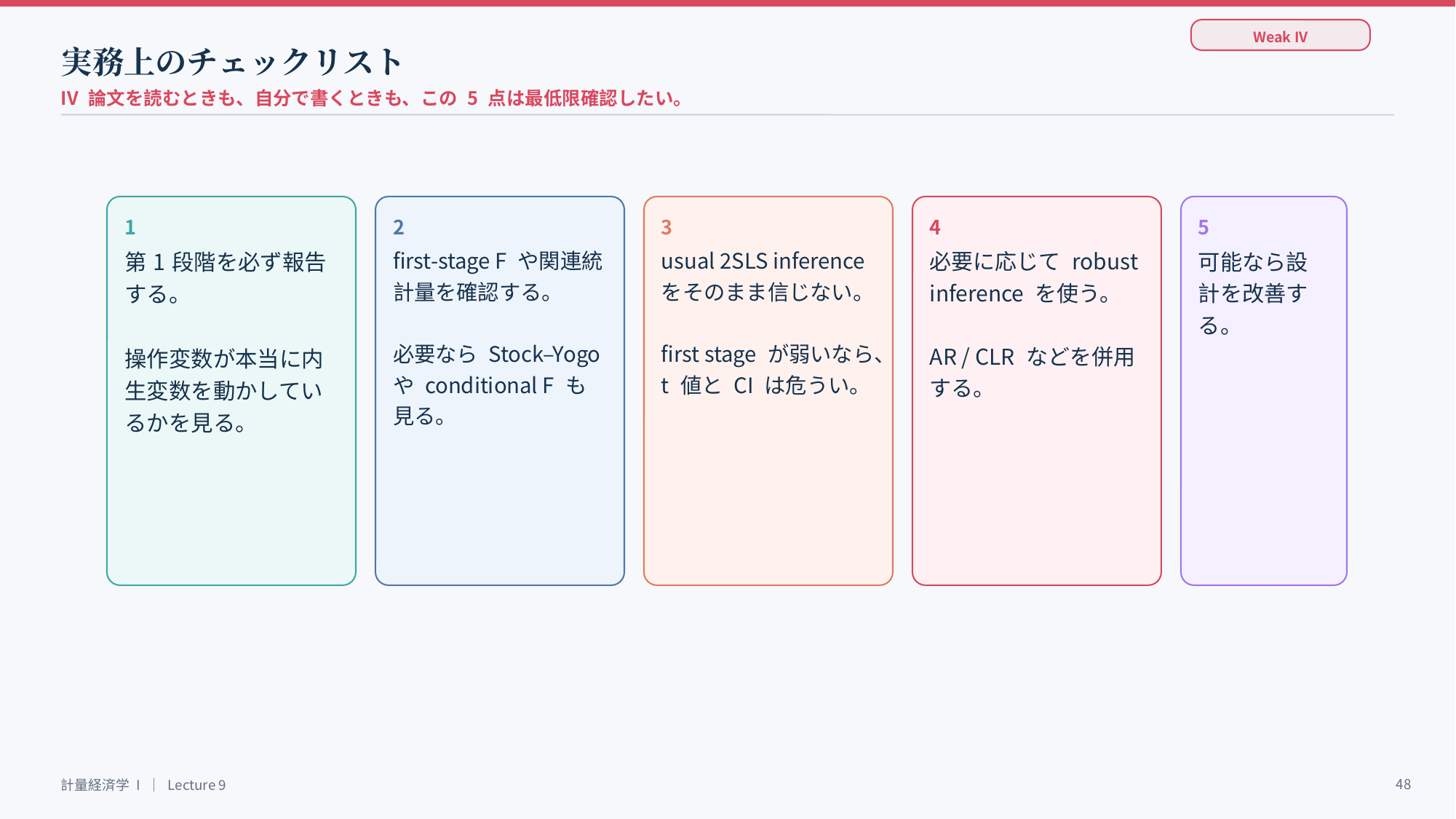

Weak IV
実務上のチェックリスト
IV 論文を読むときも、自分で書くときも、この 5 点は最低限確認したい。

1
2
3
4
5
第1段階を必ず報告する。

操作変数が本当に内生変数を動かしているかを見る。
first-stage F や関連統計量を確認する。

必要なら Stock–Yogo や conditional F も見る。
usual 2SLS inference をそのまま信じない。

first stage が弱いなら、t 値と CI は危うい。
必要に応じて robust inference を使う。

AR / CLR などを併用する。
可能なら設計を改善する。
48
計量経済学 I ｜ Lecture 9